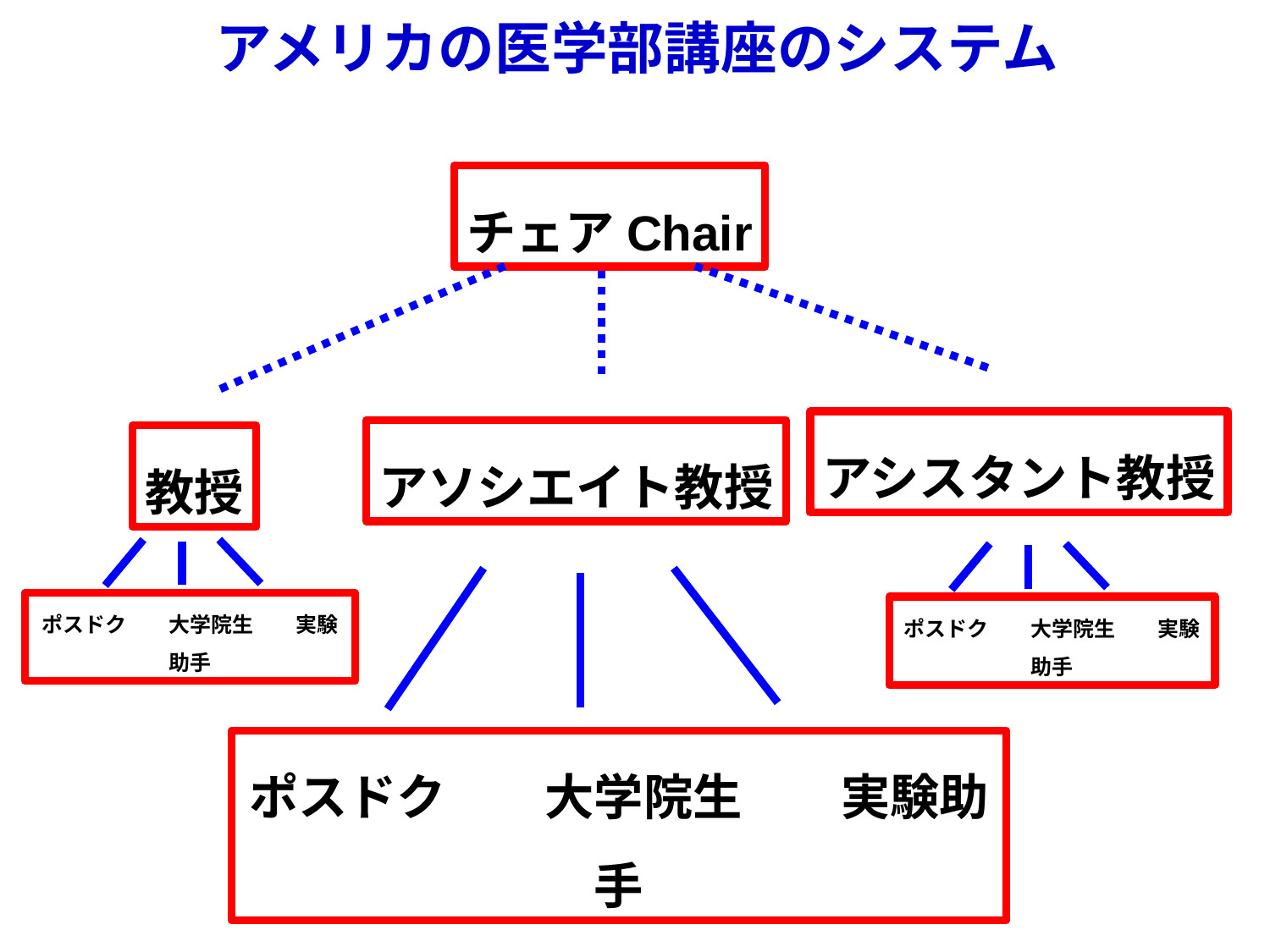

アメリカの医学部講座のシステム
チェアChair
アシスタント教授
アソシエイト教授
教授
ポスドク　　大学院生　　実験助手
ポスドク　　大学院生　　実験助手
ポスドク　　大学院生　　実験助手